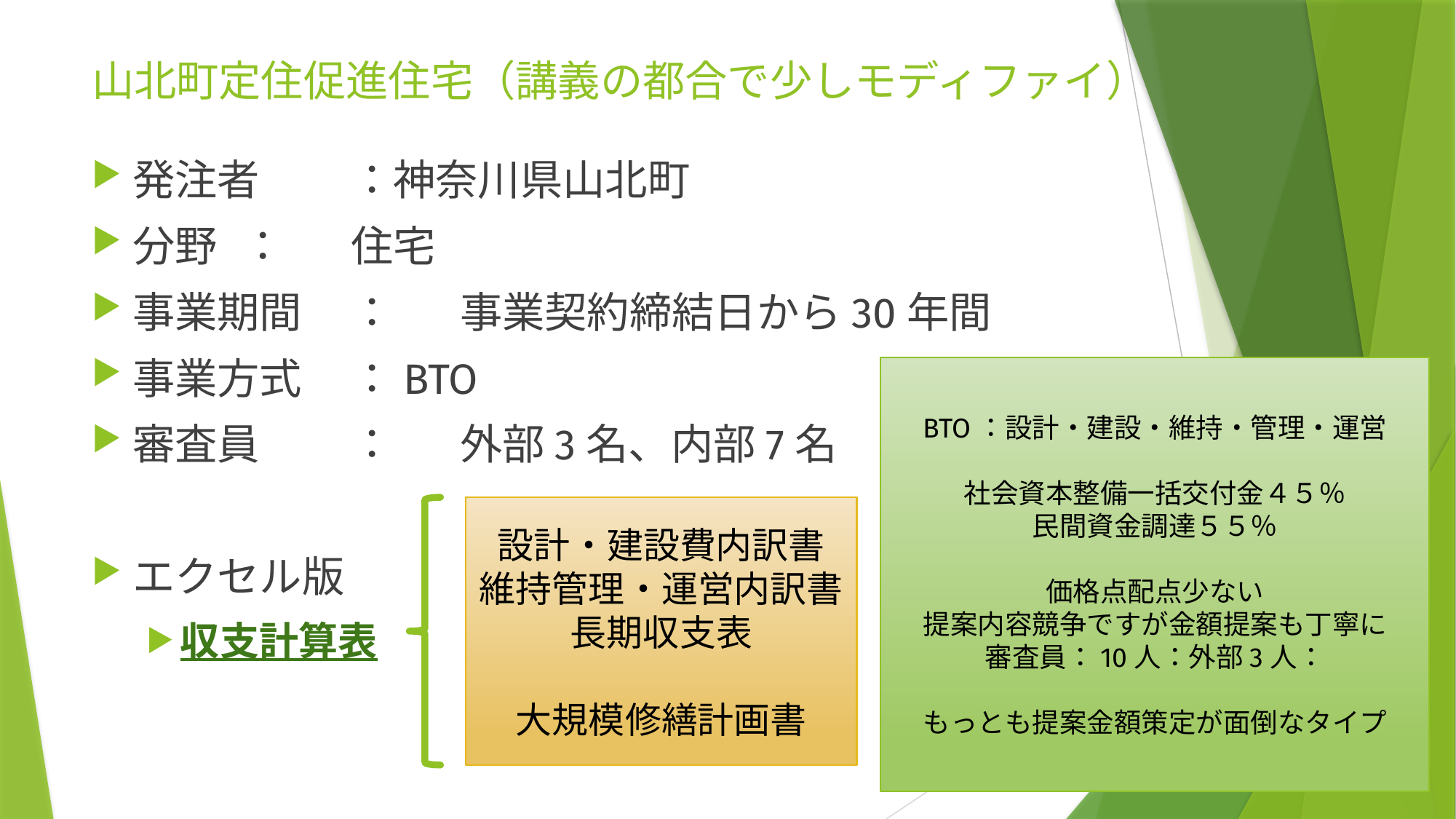

# 山北町定住促進住宅（講義の都合で少しモディファイ）
発注者	：神奈川県山北町
分野	：	住宅
事業期間	：	事業契約締結日から30年間
事業方式	：BTO
審査員	：	外部3名、内部7名

エクセル版
収支計算表
BTO：設計・建設・維持・管理・運営

社会資本整備一括交付金４５％
民間資金調達５５％

価格点配点少ない
提案内容競争ですが金額提案も丁寧に
審査員：10人：外部3人：

もっとも提案金額策定が面倒なタイプ

設計・建設費内訳書
維持管理・運営内訳書
長期収支表

大規模修繕計画書
25